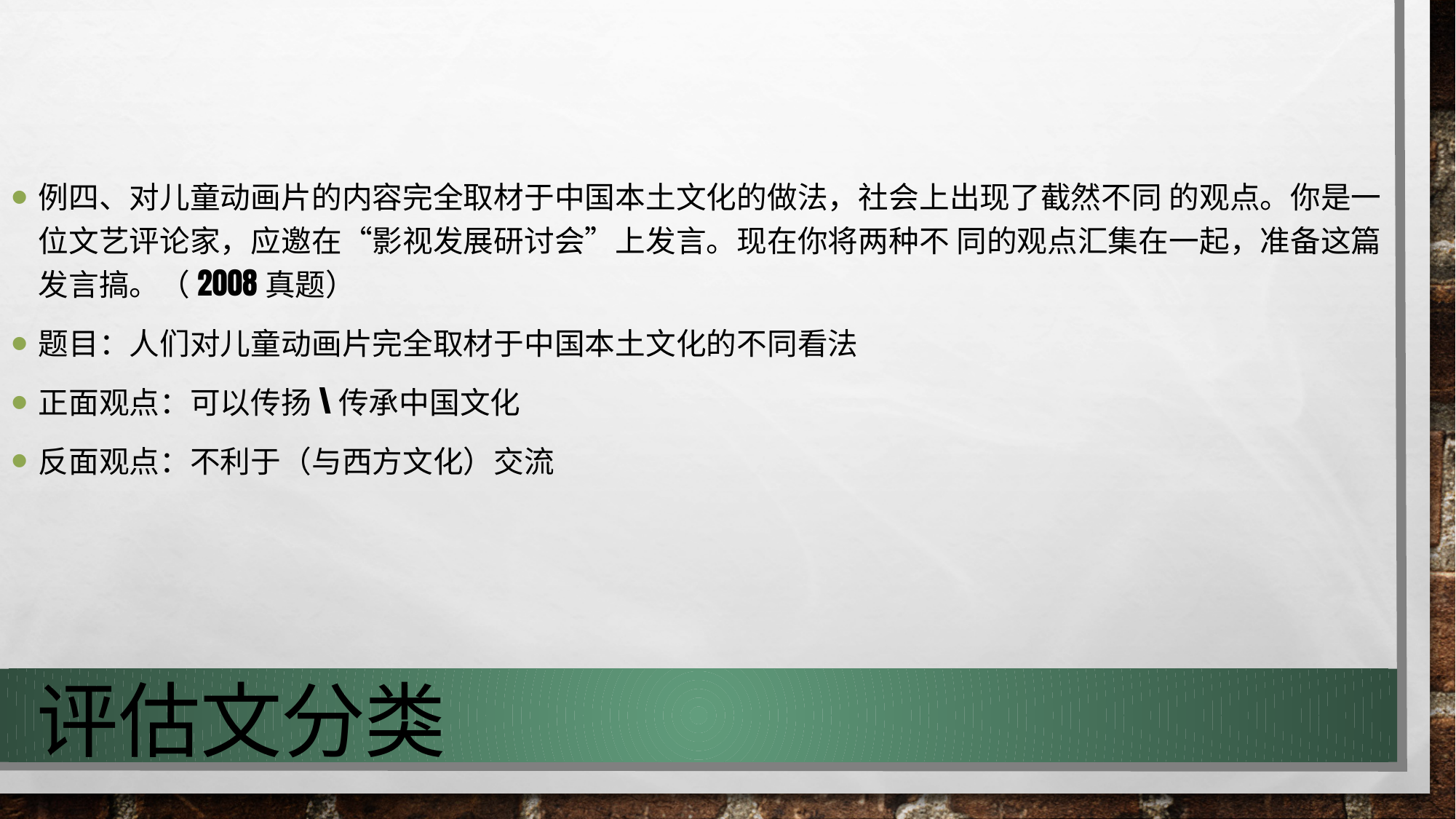

例四、对儿童动画片的内容完全取材于中国本土文化的做法，社会上出现了截然不同 的观点。你是一位文艺评论家，应邀在“影视发展研讨会”上发言。现在你将两种不 同的观点汇集在一起，准备这篇发言搞。（2008真题）
题目：人们对儿童动画片完全取材于中国本土文化的不同看法
正面观点：可以传扬\传承中国文化
反面观点：不利于（与西方文化）交流

# 评估文分类